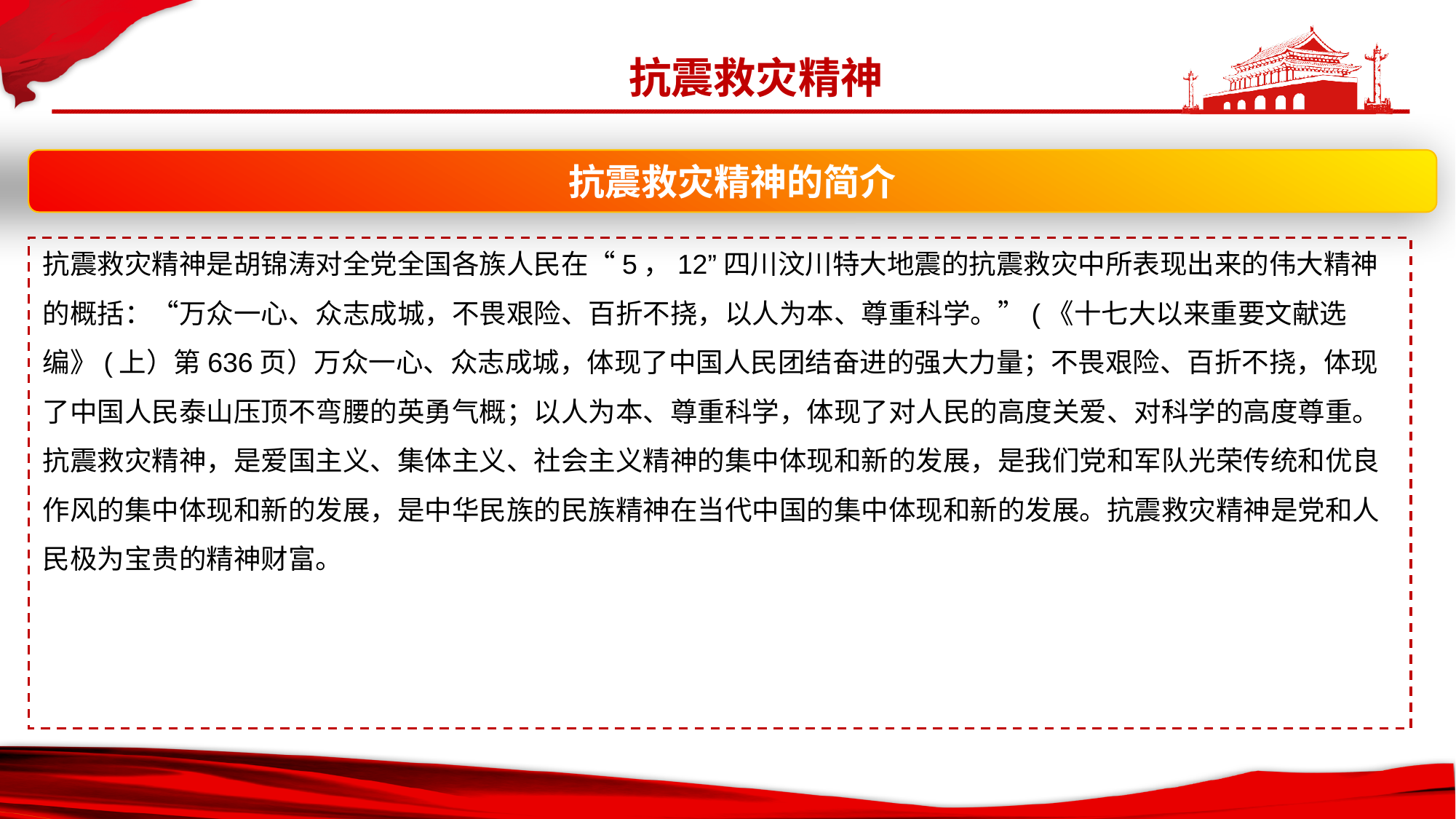

抗震救灾精神
抗震救灾精神的简介
抗震救灾精神是胡锦涛对全党全国各族人民在“5，12”四川汶川特大地震的抗震救灾中所表现出来的伟大精神的概括：“万众一心、众志成城，不畏艰险、百折不挠，以人为本、尊重科学。”(《十七大以来重要文献选编》(上）第636页）万众一心、众志成城，体现了中国人民团结奋进的强大力量；不畏艰险、百折不挠，体现了中国人民泰山压顶不弯腰的英勇气概；以人为本、尊重科学，体现了对人民的高度关爱、对科学的高度尊重。抗震救灾精神，是爱国主义、集体主义、社会主义精神的集中体现和新的发展，是我们党和军队光荣传统和优良作风的集中体现和新的发展，是中华民族的民族精神在当代中国的集中体现和新的发展。抗震救灾精神是党和人民极为宝贵的精神财富。